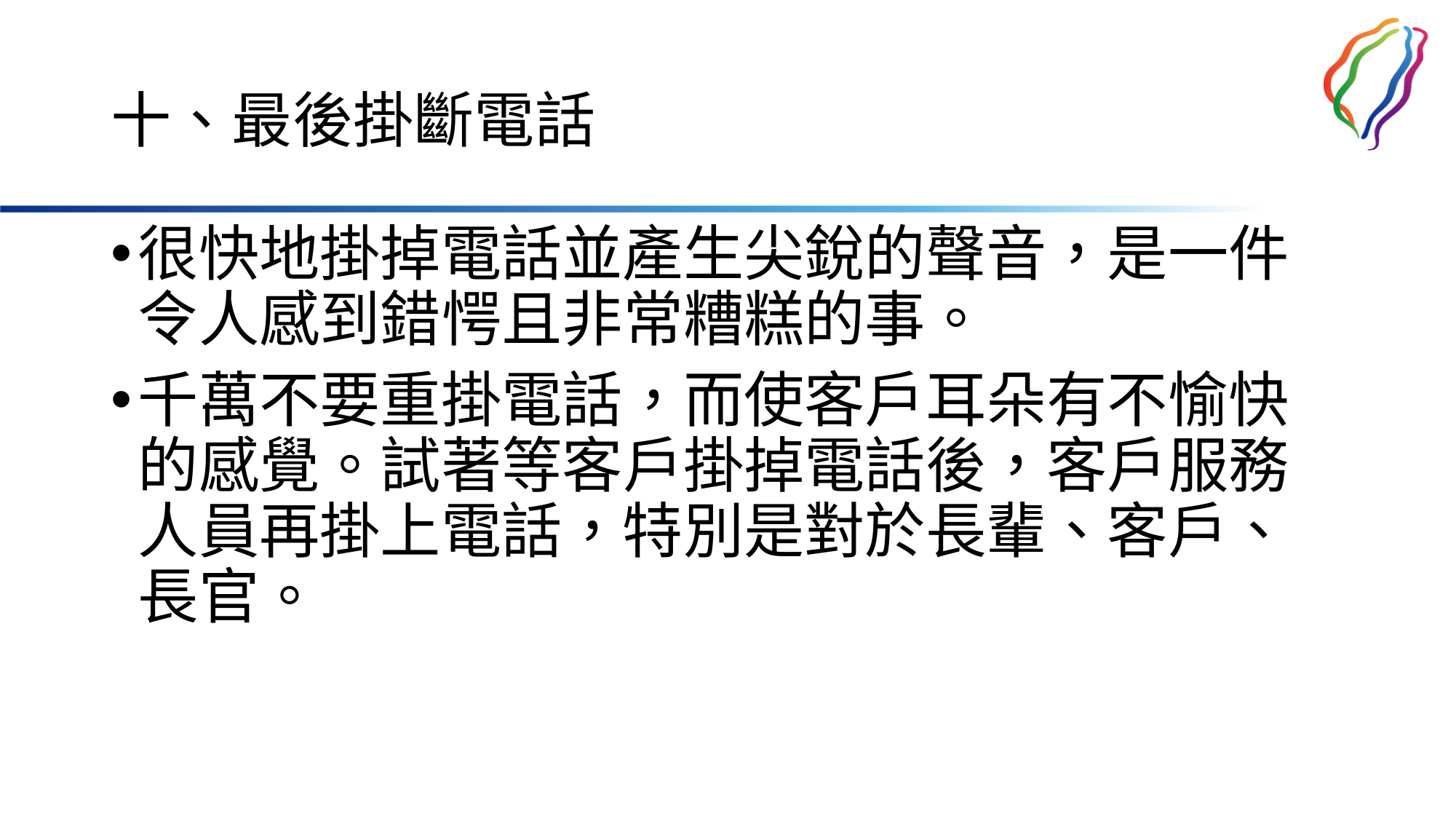

# 十、最後掛斷電話
很快地掛掉電話並產生尖銳的聲音，是一件令人感到錯愕且非常糟糕的事。
千萬不要重掛電話，而使客戶耳朵有不愉快的感覺。試著等客戶掛掉電話後，客戶服務人員再掛上電話，特別是對於長輩、客戶、長官。